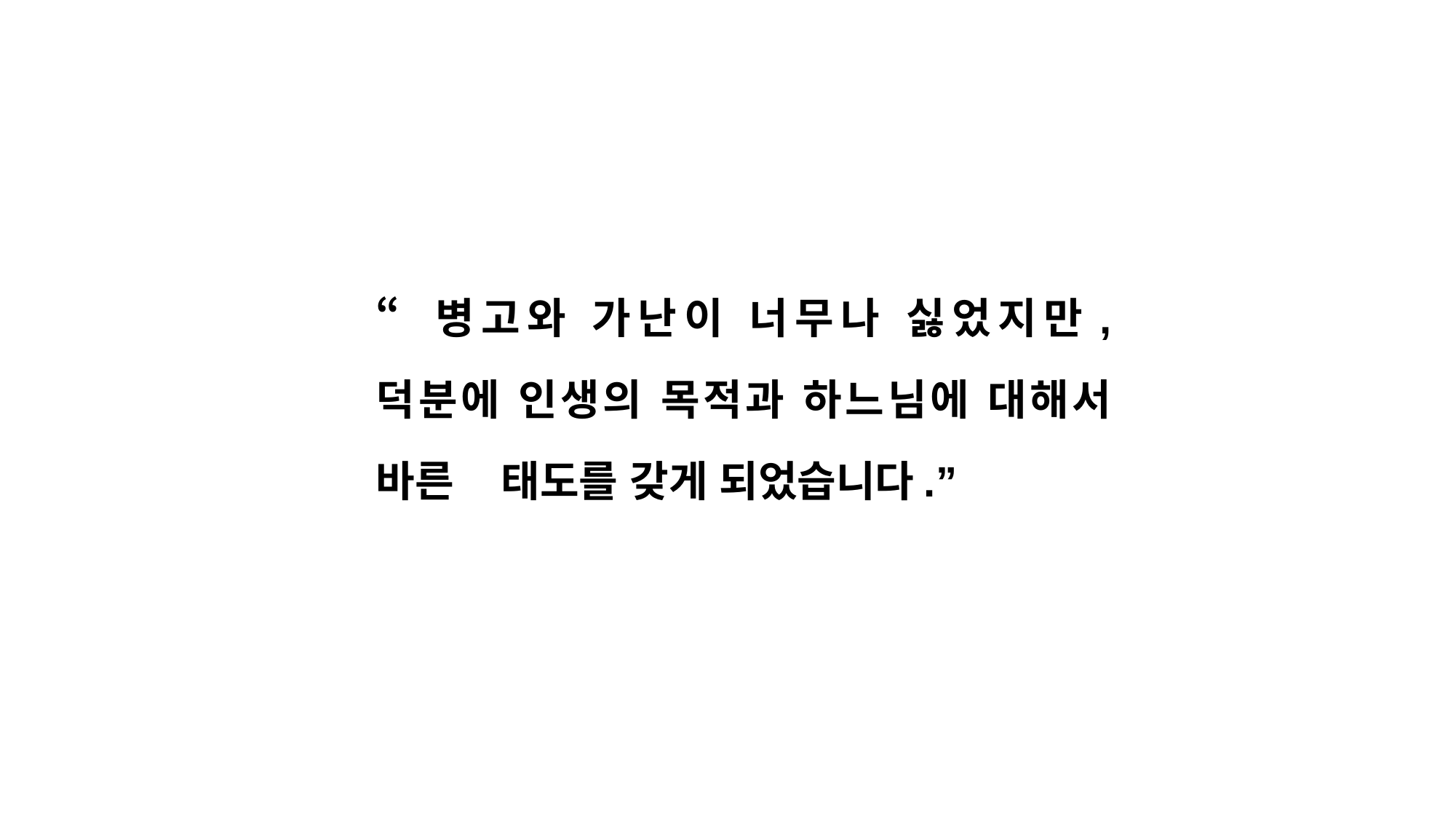

“병고와 가난이 너무나 싫었지만, 덕분에 인생의 목적과 하느님에 대해서 바른    태도를 갖게 되었습니다.”